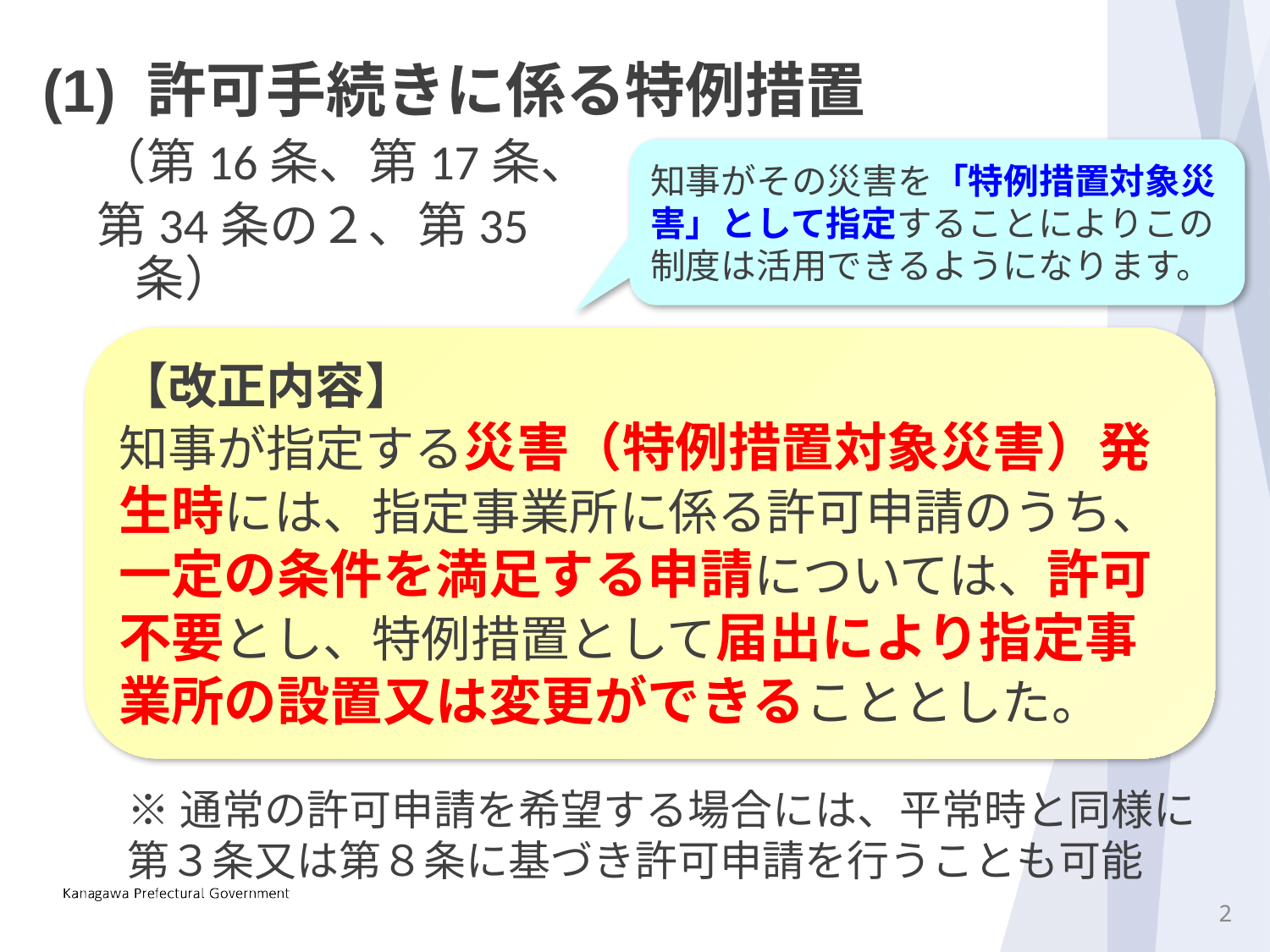

(1) 許可手続きに係る特例措置
（第16条、第17条、
第34条の２、第35条）
知事がその災害を「特例措置対象災害」として指定することによりこの制度は活用できるようになります。
【改正内容】
知事が指定する災害（特例措置対象災害）発生時には、指定事業所に係る許可申請のうち、一定の条件を満足する申請については、許可不要とし、特例措置として届出により指定事業所の設置又は変更ができることとした。
※通常の許可申請を希望する場合には、平常時と同様に第３条又は第８条に基づき許可申請を行うことも可能
2